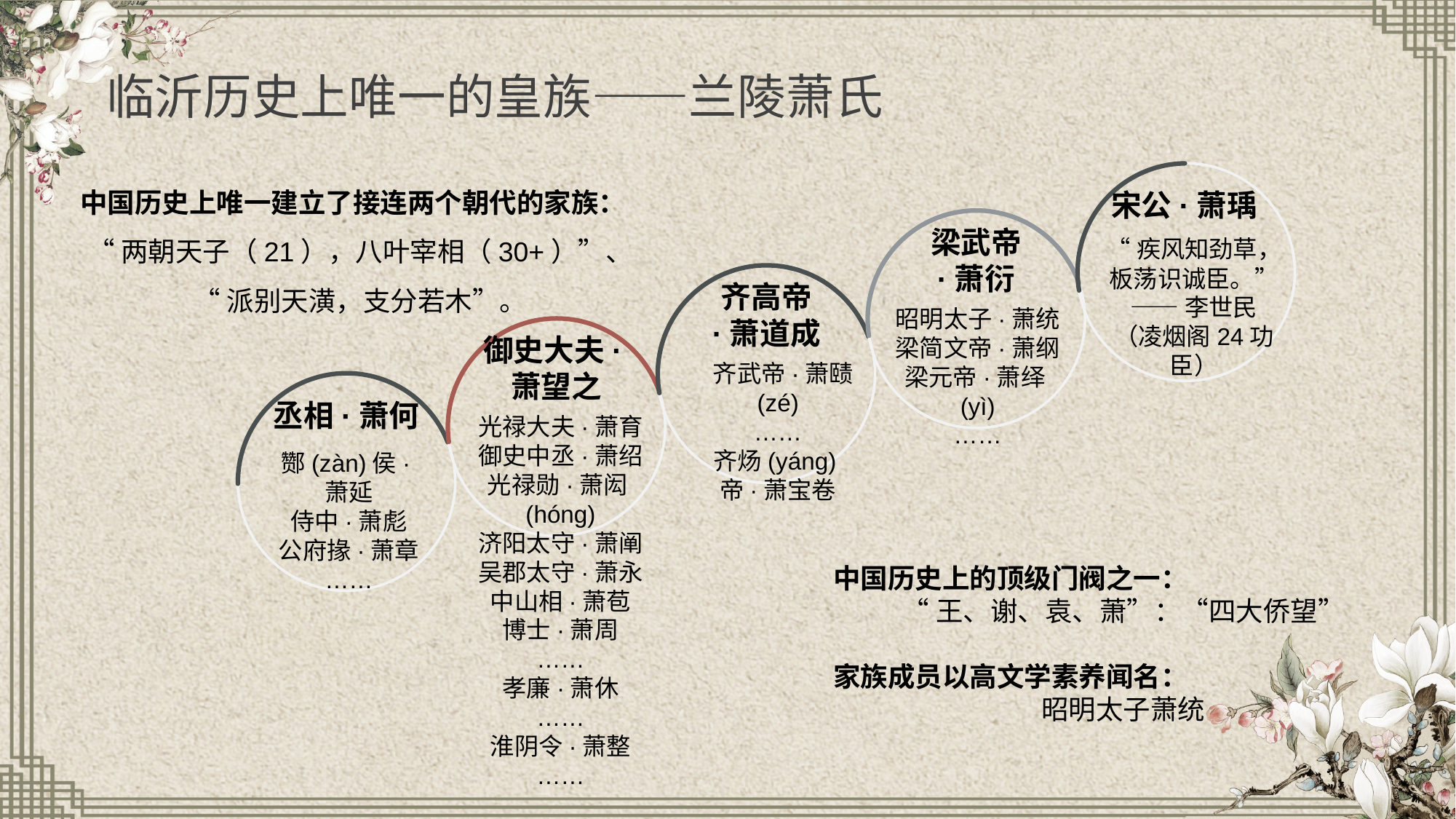

临沂历史上唯一的皇族——兰陵萧氏

宋公·萧瑀
“疾风知劲草，板荡识诚臣。”
——李世民
（凌烟阁24功臣）
中国历史上唯一建立了接连两个朝代的家族：
“两朝天子（21），八叶宰相（30+）”、
“派别天潢，支分若木”。

梁武帝
·萧衍
昭明太子·萧统
梁简文帝·萧纲
梁元帝·萧绎(yì)
……

齐高帝
·萧道成
 齐武帝·萧赜(zé)
……
齐炀(yáng)帝·萧宝卷

御史大夫·萧望之
光禄大夫·萧育
御史中丞·萧绍
光禄勋·萧闳(hóng)
济阳太守·萧阐
吴郡太守·萧永
中山相·萧苞
博士·萧周
……
孝廉·萧休
……
淮阴令·萧整
……

丞相·萧何
酂(zàn)侯·萧延
侍中·萧彪
公府掾·萧章
……
中国历史上的顶级门阀之一：
“王、谢、袁、萧”：“四大侨望”

家族成员以高文学素养闻名：
昭明太子萧统